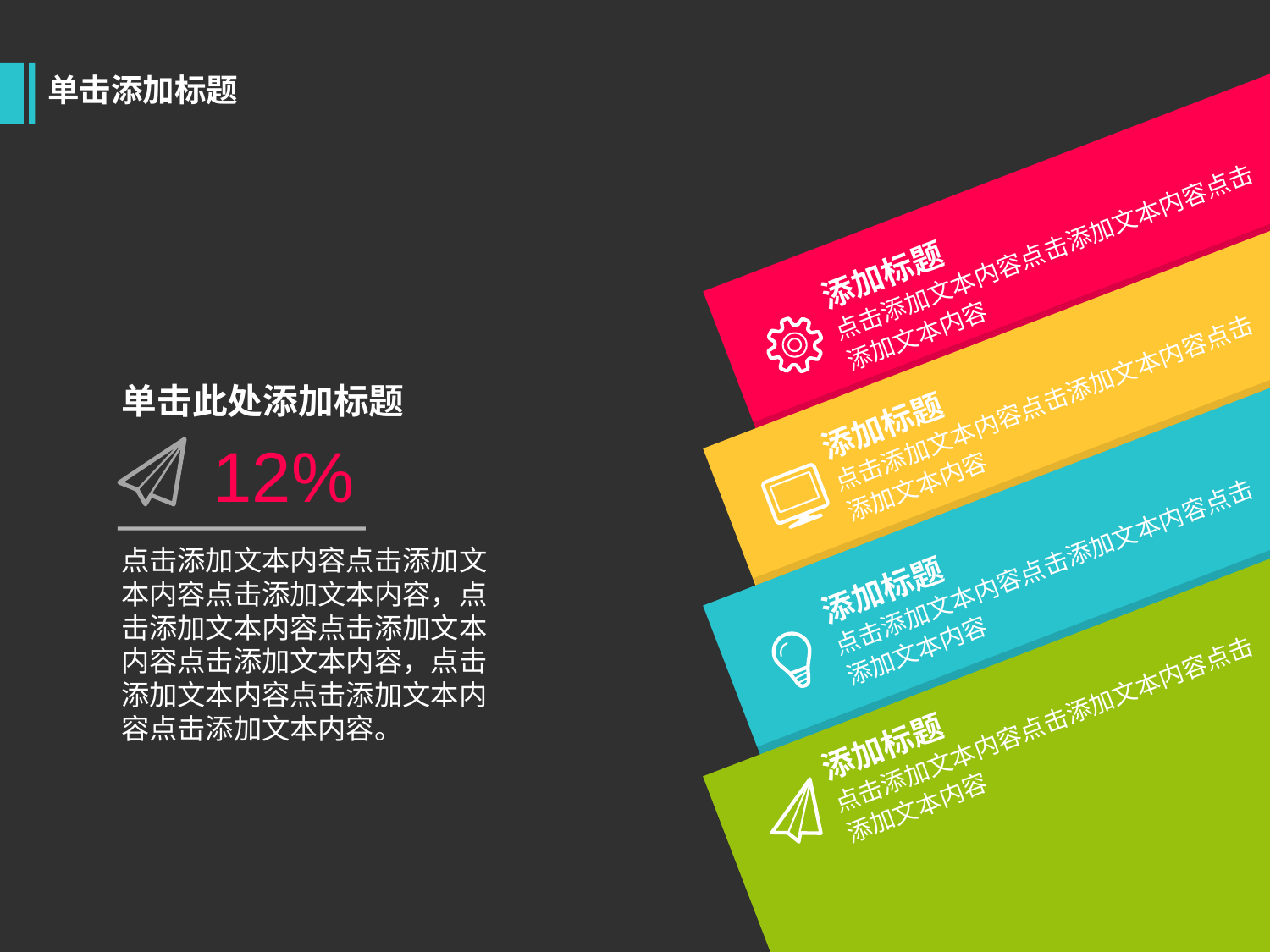

单击添加标题

添加标题
点击添加文本内容点击添加文本内容点击添加文本内容

添加标题
点击添加文本内容点击添加文本内容点击添加文本内容

添加标题
点击添加文本内容点击添加文本内容点击添加文本内容

添加标题
点击添加文本内容点击添加文本内容点击添加文本内容

单击此处添加标题
12%

点击添加文本内容点击添加文本内容点击添加文本内容，点击添加文本内容点击添加文本内容点击添加文本内容，点击添加文本内容点击添加文本内容点击添加文本内容。